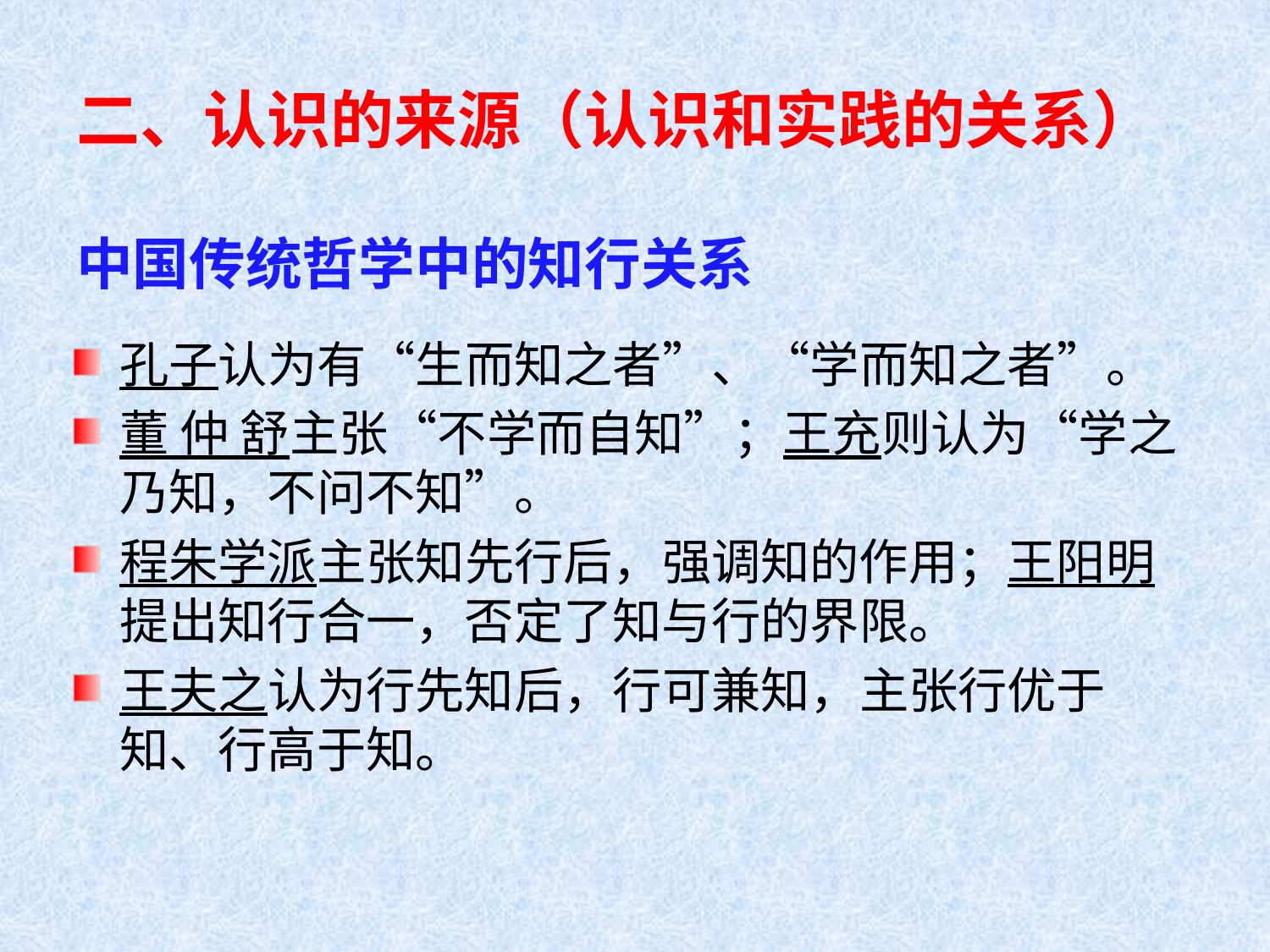

# 二、认识的来源（认识和实践的关系）
中国传统哲学中的知行关系
孔子认为有“生而知之者”、“学而知之者”。
董 仲 舒主张“不学而自知”；王充则认为“学之乃知，不问不知”。
程朱学派主张知先行后，强调知的作用；王阳明提出知行合一，否定了知与行的界限。
王夫之认为行先知后，行可兼知，主张行优于知、行高于知。